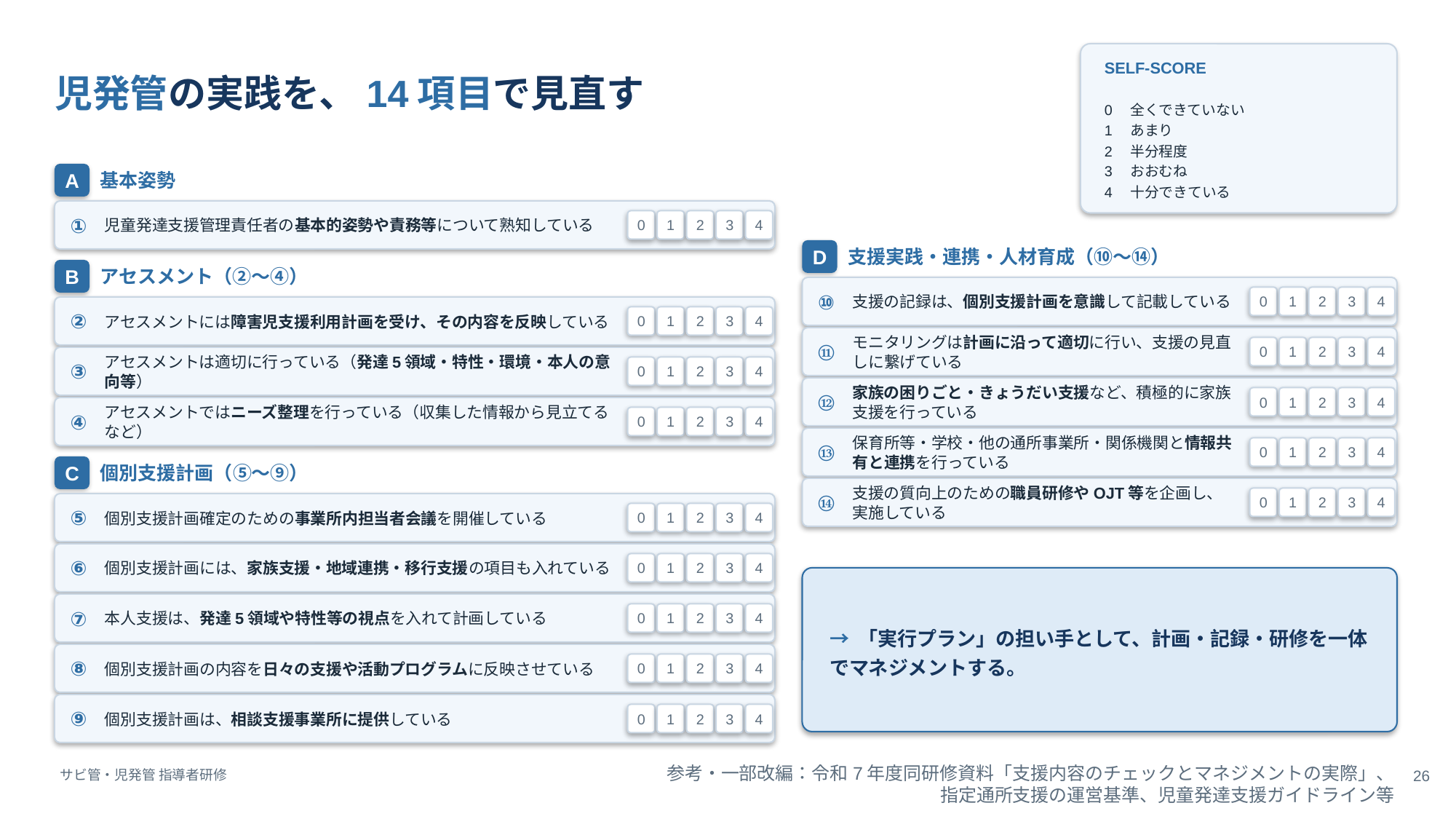

児発管の実践を、14項目で見直す
SELF-SCORE
0　全くできていない
1　あまり
2　半分程度
3　おおむね
4　十分できている

A
基本姿勢

①
児童発達支援管理責任者の基本的姿勢や責務等について熟知している

0

1

2

3

4

D
支援実践・連携・人材育成（⑩〜⑭）

B
アセスメント（②〜④）

⑩
支援の記録は、個別支援計画を意識して記載している

0

1

2

3

4

②
アセスメントには障害児支援利用計画を受け、その内容を反映している

0

1

2

3

4

⑪
モニタリングは計画に沿って適切に行い、支援の見直しに繋げている

0

1

2

3

4

③
アセスメントは適切に行っている（発達5領域・特性・環境・本人の意向等）

0

1

2

3

4

⑫
家族の困りごと・きょうだい支援など、積極的に家族支援を行っている

0

1

2

3

4

④
アセスメントではニーズ整理を行っている（収集した情報から見立てるなど）

0

1

2

3

4

⑬
保育所等・学校・他の通所事業所・関係機関と情報共有と連携を行っている

0

1

2

3

4

C
個別支援計画（⑤〜⑨）

⑭
支援の質向上のための職員研修やOJT等を企画し、実施している

0

1

2

3

4

⑤
個別支援計画確定のための事業所内担当者会議を開催している

0

1

2

3

4

⑥
個別支援計画には、家族支援・地域連携・移行支援の項目も入れている

0

1

2

3

4

→ 「実行プラン」の担い手として、計画・記録・研修を一体でマネジメントする。

⑦
本人支援は、発達5領域や特性等の視点を入れて計画している

0

1

2

3

4

⑧
個別支援計画の内容を日々の支援や活動プログラムに反映させている

0

1

2

3

4

⑨
個別支援計画は、相談支援事業所に提供している

0

1

2

3

4
参考・一部改編：令和7年度同研修資料「支援内容のチェックとマネジメントの実際」、指定通所支援の運営基準、児童発達支援ガイドライン等
サビ管・児発管 指導者研修
26